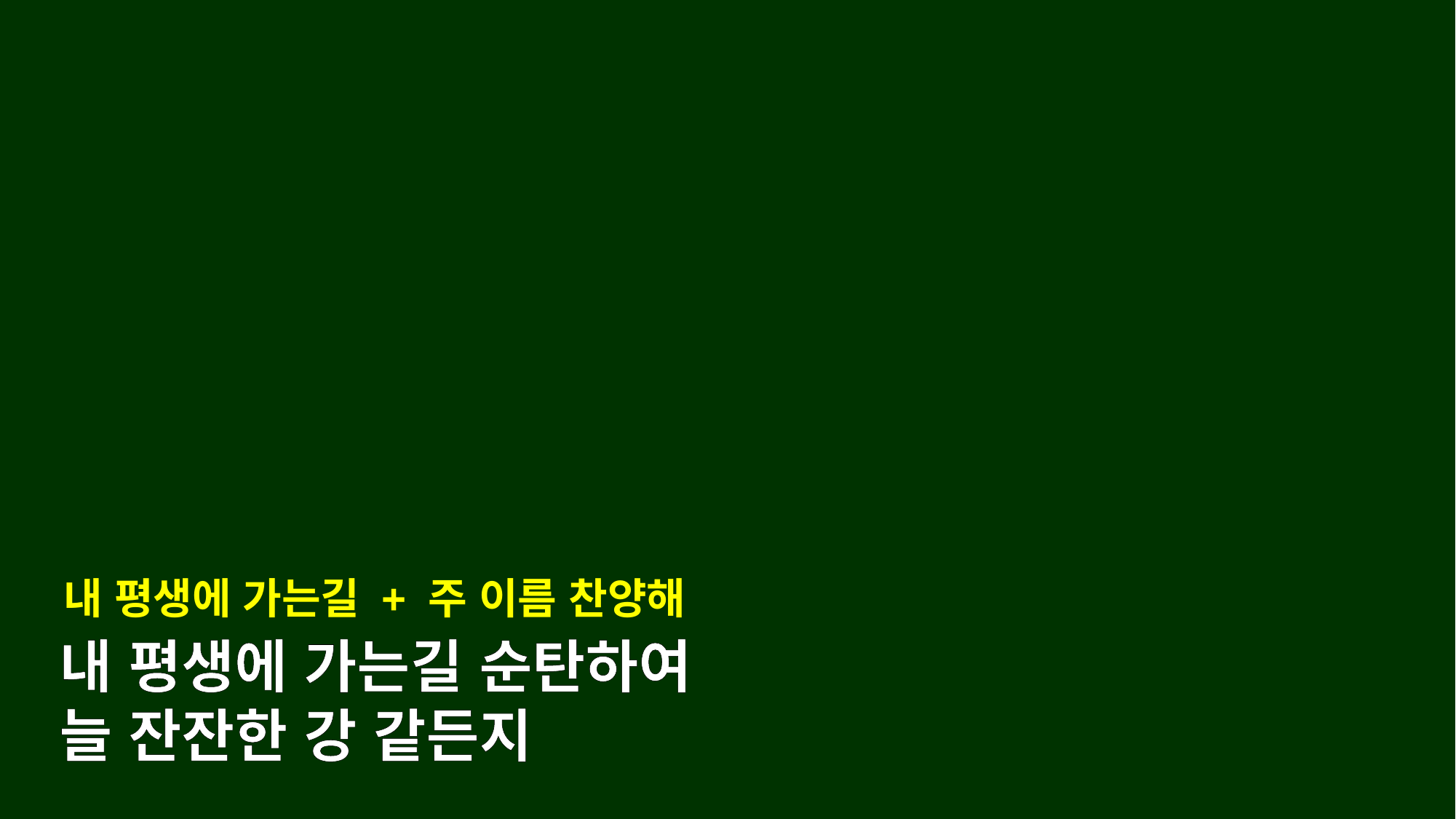

내 평생에 가는길 + 주 이름 찬양해
내 평생에 가는길 순탄하여
늘 잔잔한 강 같든지